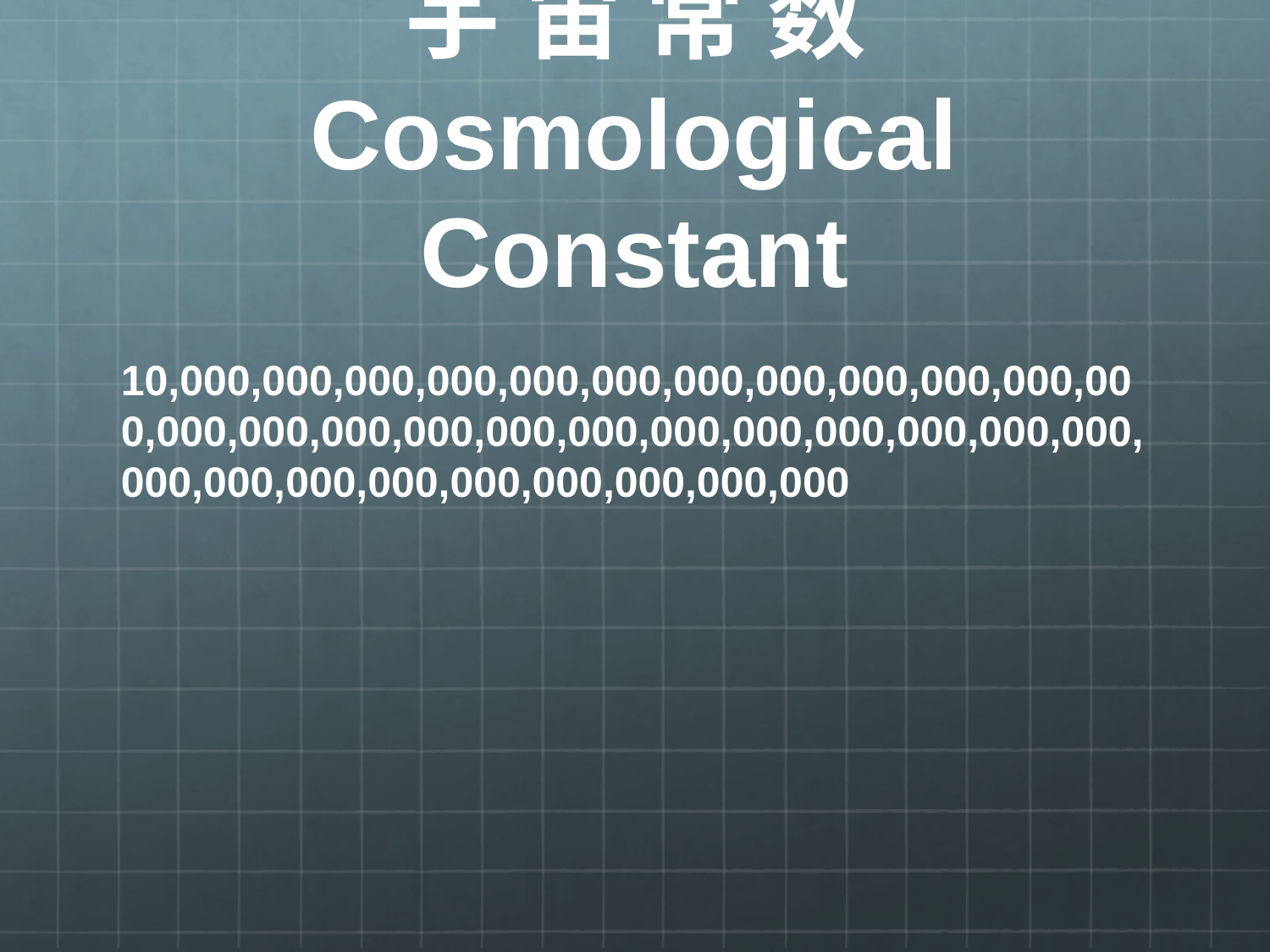

# 宇 宙 常 数 Cosmological Constant

10,000,000,000,000,000,000,000,000,000,000,000,000,000,000,000,000,000,000,000,000,000,000,000,000,000,000,000,000,000,000,000,000,000